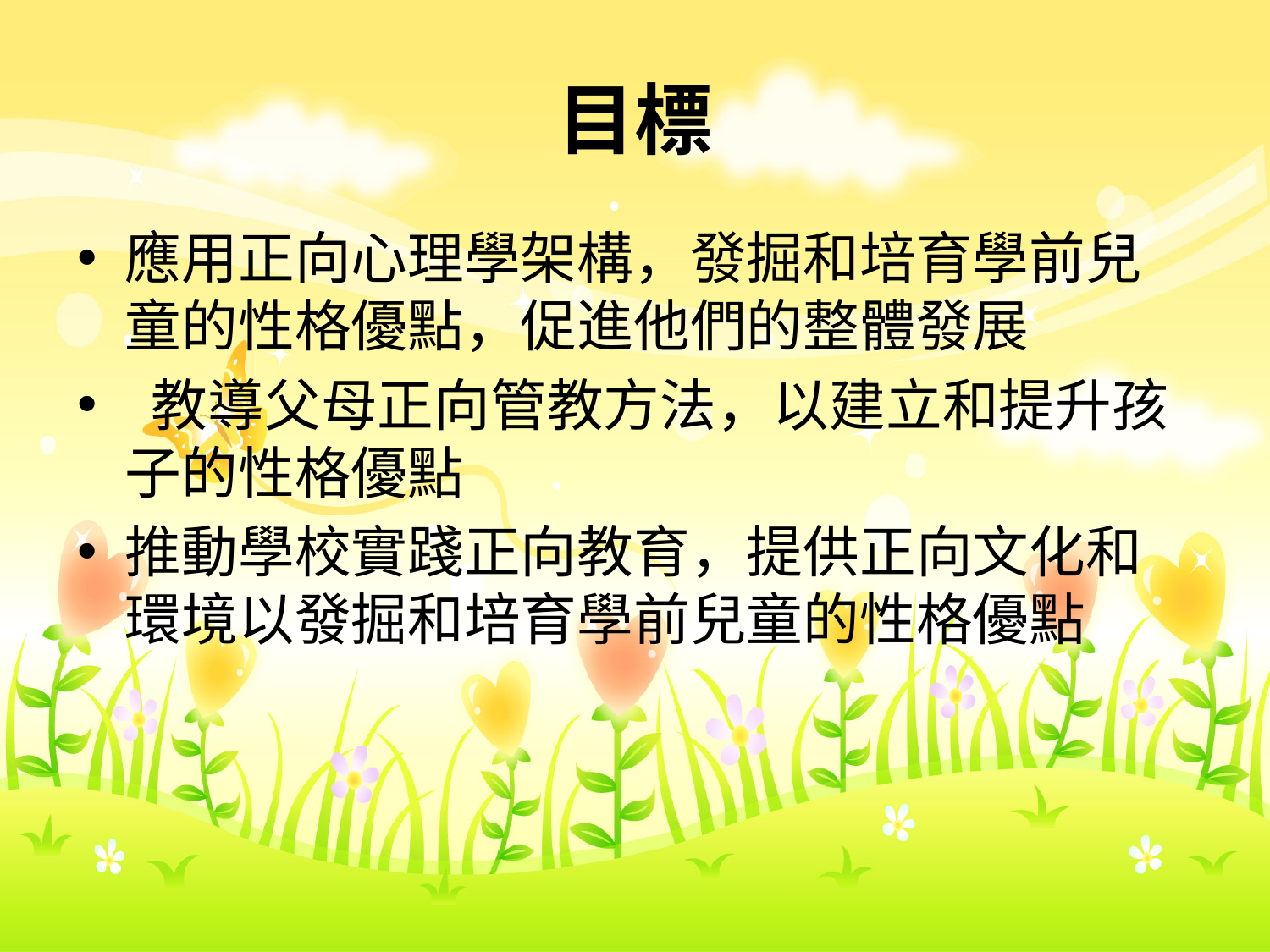

# 目標
應用正向心理學架構，發掘和培育學前兒童的性格優點，促進他們的整體發展
 教導父母正向管教方法，以建立和提升孩子的性格優點
推動學校實踐正向教育，提供正向文化和環境以發掘和培育學前兒童的性格優點